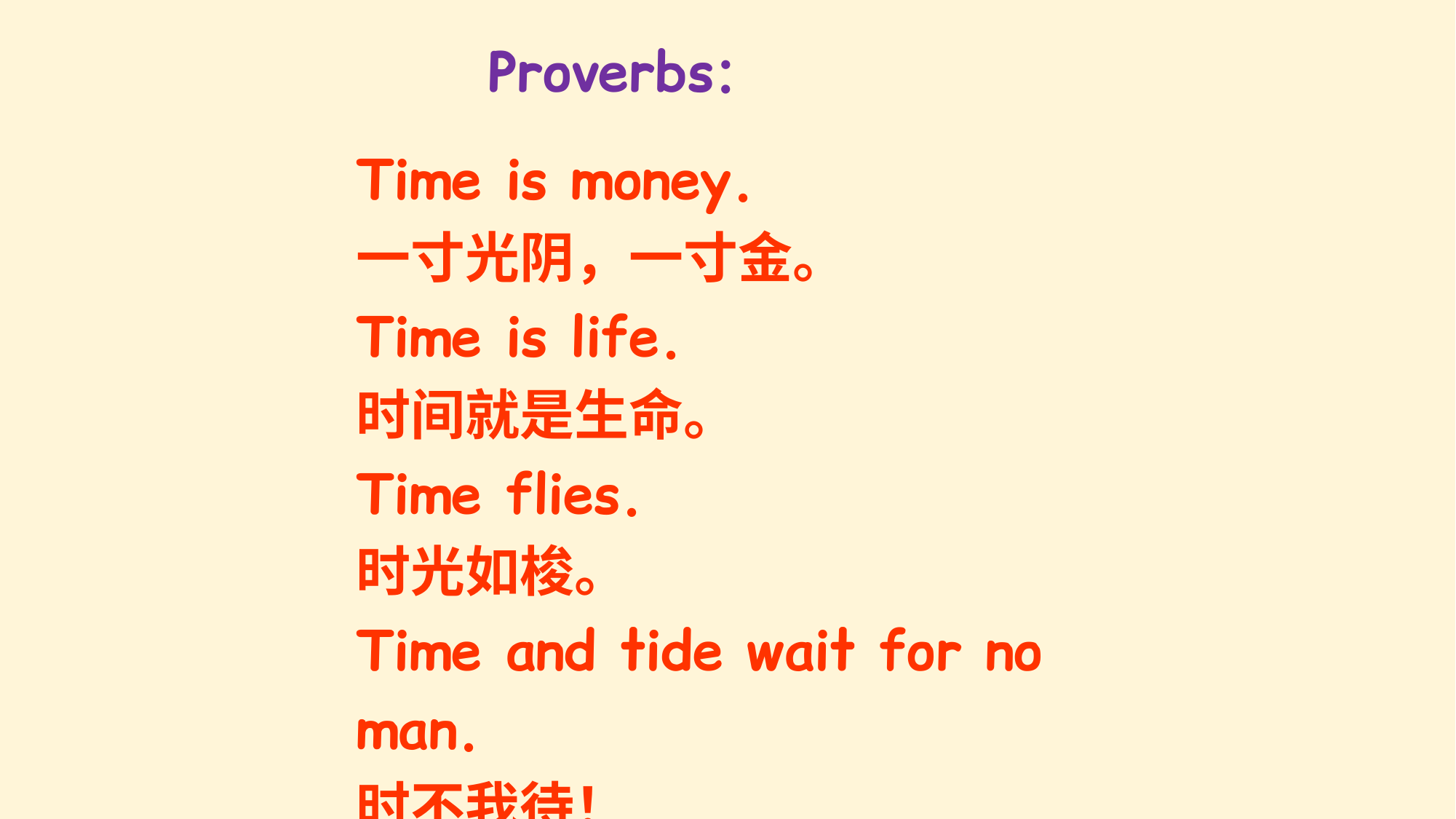

Proverbs:
Time is money.
一寸光阴，一寸金。
Time is life.
时间就是生命。
Time flies.
时光如梭。
Time and tide wait for no man.
时不我待！